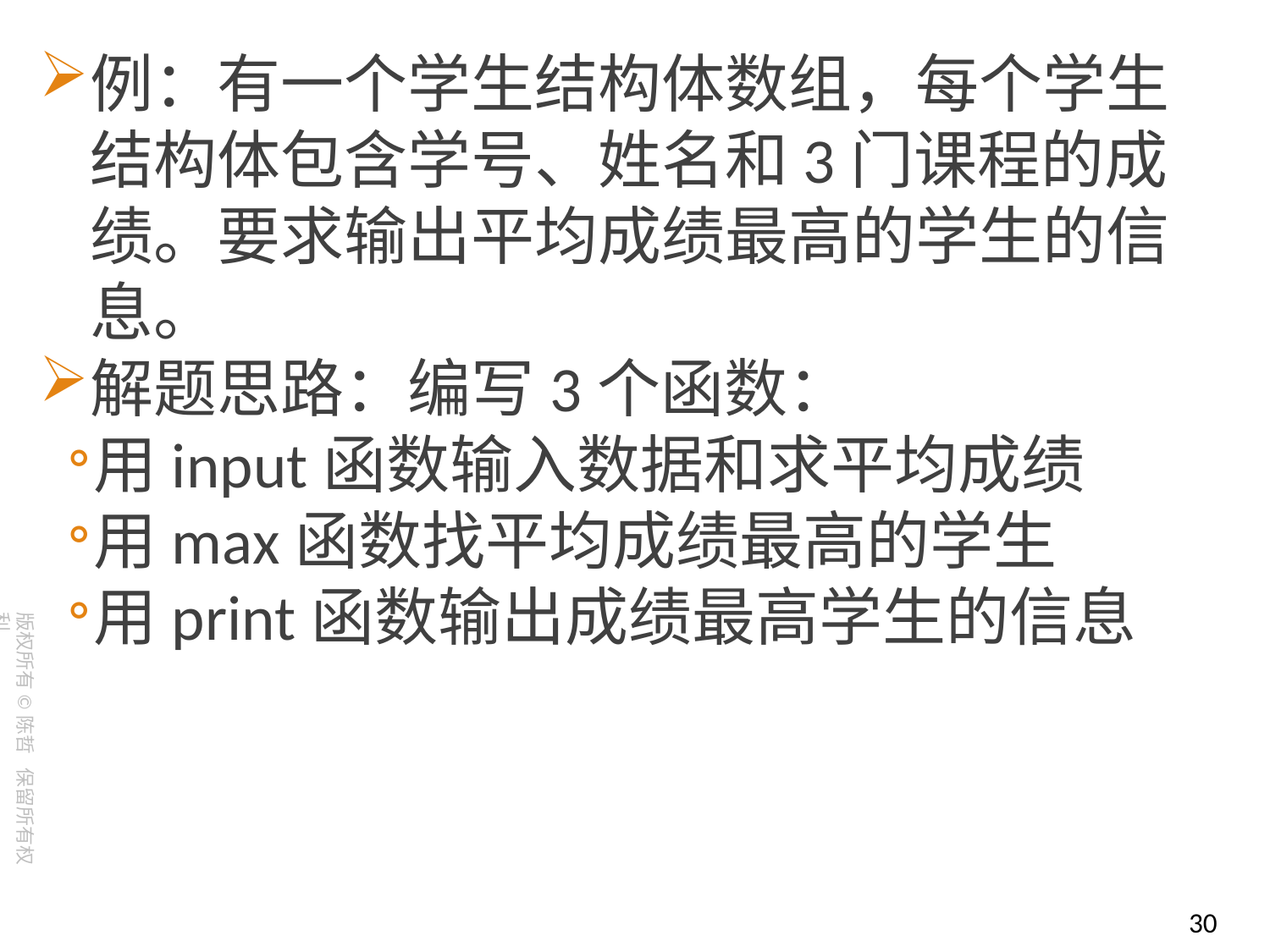

例：有一个学生结构体数组，每个学生结构体包含学号、姓名和3门课程的成绩。要求输出平均成绩最高的学生的信息。
解题思路：编写3个函数：
用input函数输入数据和求平均成绩
用max函数找平均成绩最高的学生
用print函数输出成绩最高学生的信息

30